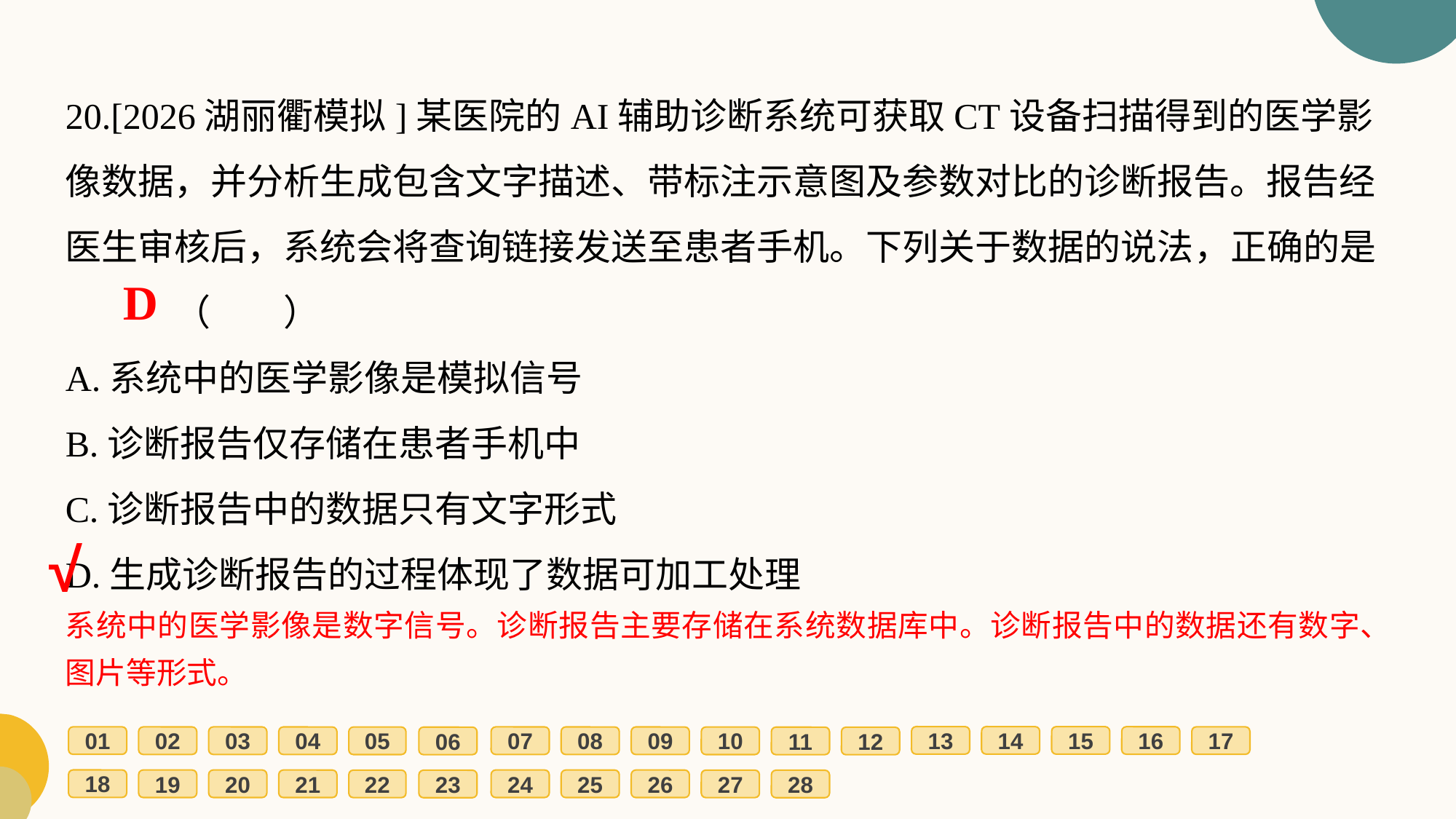

20.[2026湖丽衢模拟]某医院的AI辅助诊断系统可获取CT设备扫描得到的医学影像数据，并分析生成包含文字描述、带标注示意图及参数对比的诊断报告。报告经医生审核后，系统会将查询链接发送至患者手机。下列关于数据的说法，正确的是	（　　）
A.系统中的医学影像是模拟信号
B.诊断报告仅存储在患者手机中
C.诊断报告中的数据只有文字形式
D.生成诊断报告的过程体现了数据可加工处理
D
√
系统中的医学影像是数字信号。诊断报告主要存储在系统数据库中。诊断报告中的数据还有数字、图片等形式。